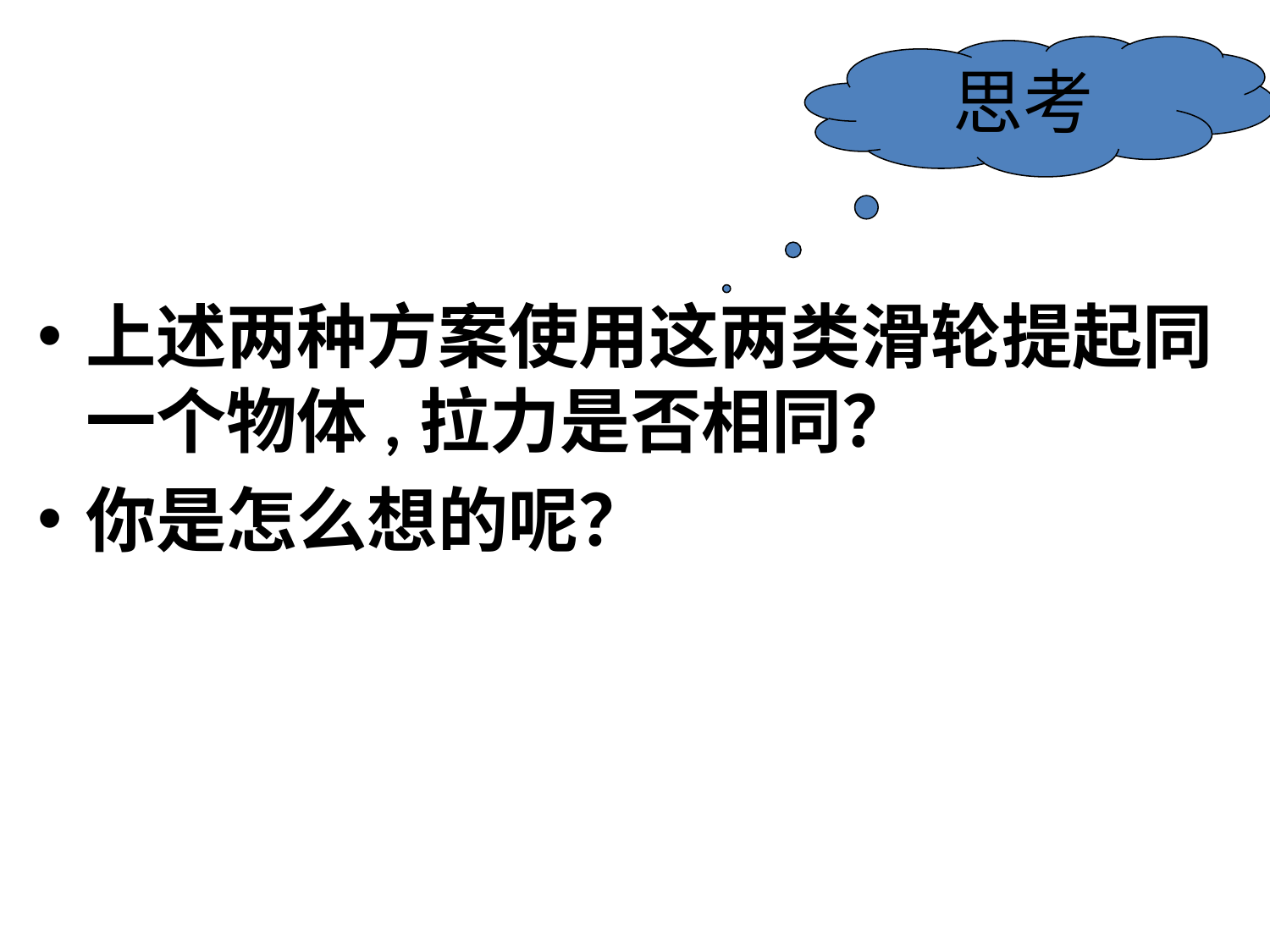

思考
上述两种方案使用这两类滑轮提起同一个物体,拉力是否相同？
你是怎么想的呢？